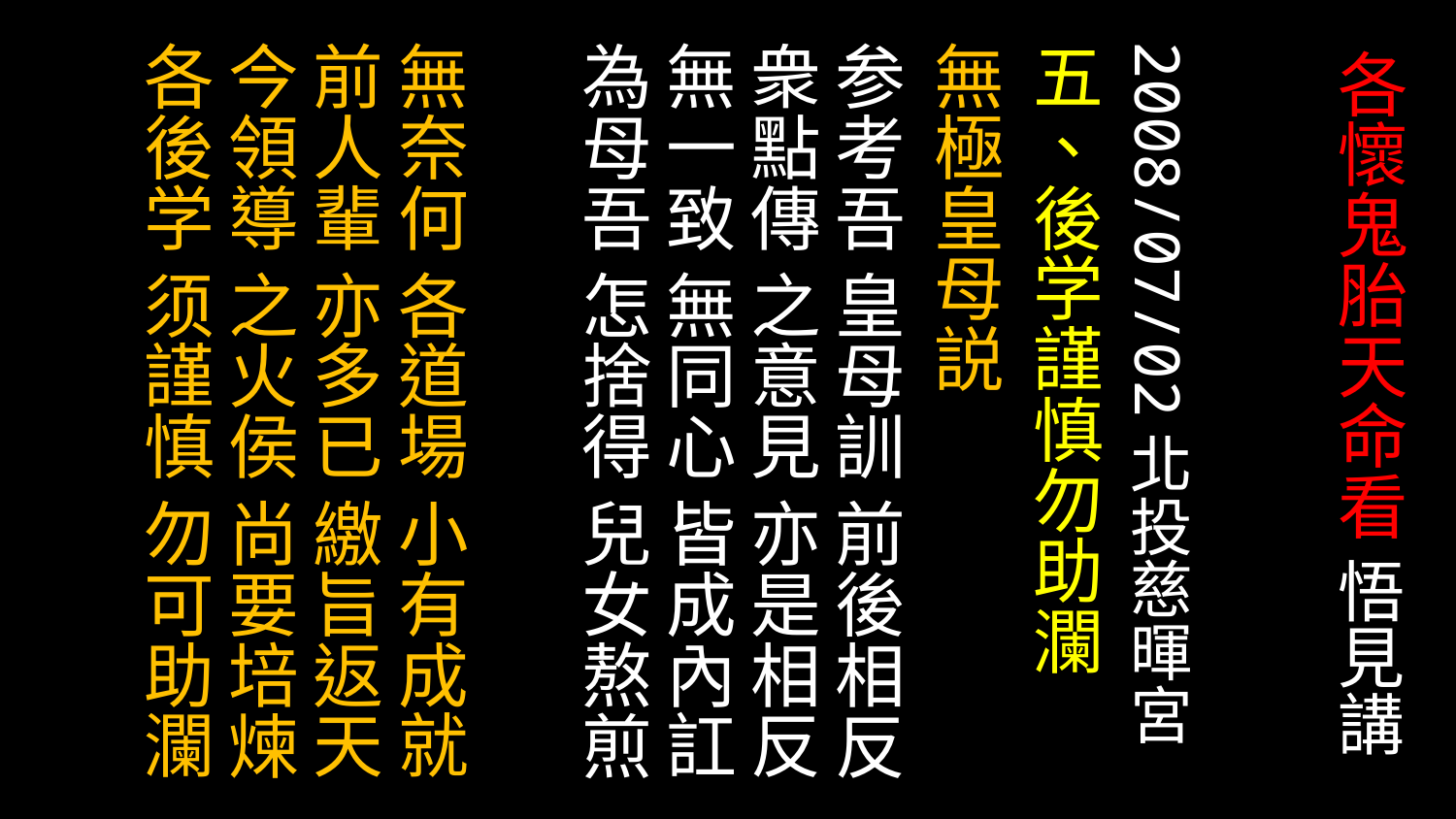

# 各懷鬼胎天命看 悟見講
2008/07/02北投慈暉宮
五、後学謹慎勿助瀾
無極皇母説
参考吾 皇母訓 前後相反 衆點傳 之意見 亦是相反
無一致 無同心 皆成內訌 為母吾 怎捨得 兒女熬煎
無奈何 各道場 小有成就 前人輩 亦多已 繳旨返天
今領導 之火侯 尚要培煉 各後学 须謹慎 勿可助瀾